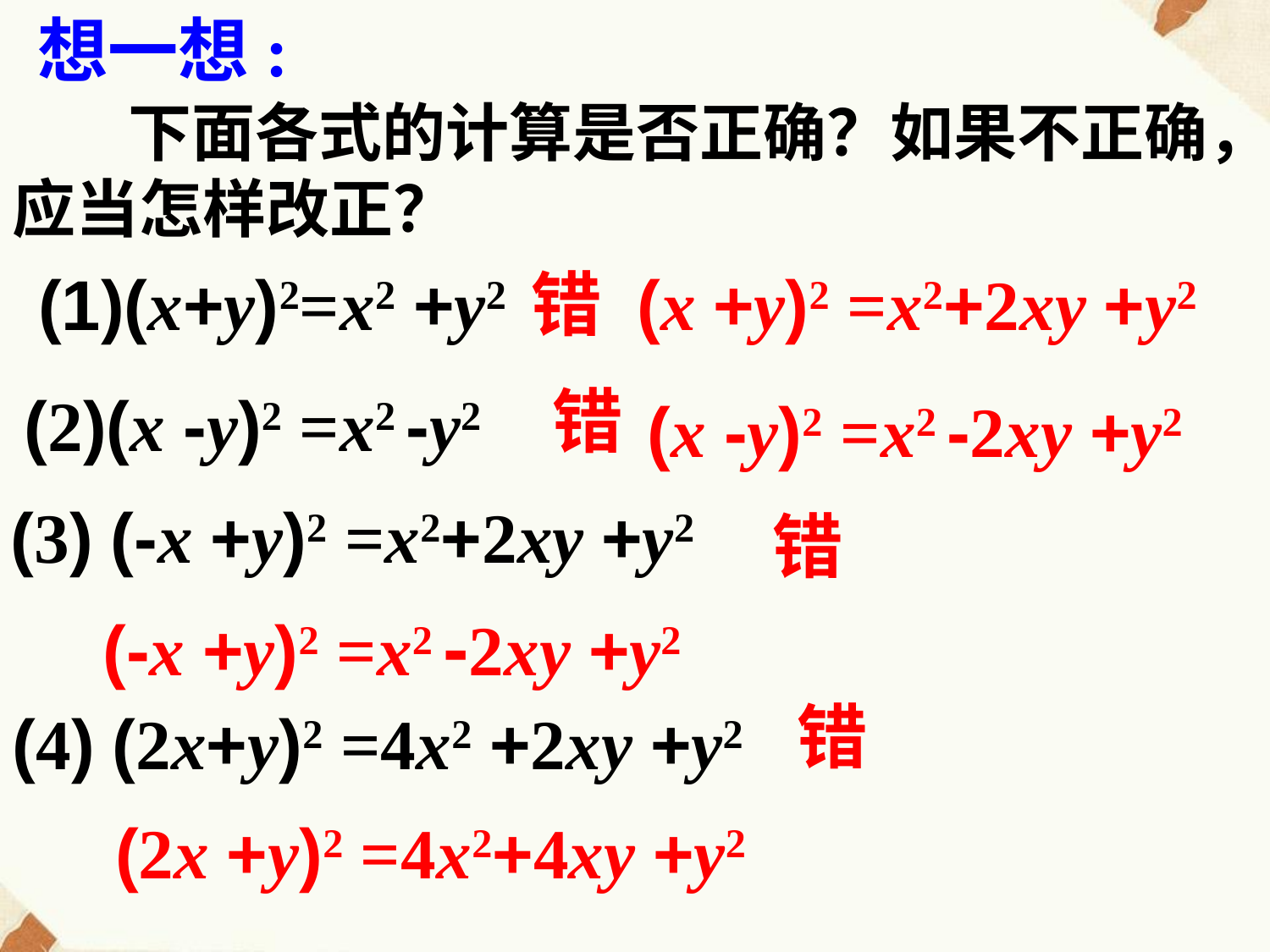

想一想:
       下面各式的计算是否正确？如果不正确，应当怎样改正？
(x+y)2=x2 +y2
错
(x +y)2 =x2+2xy +y2
错
(2)(x -y)2 =x2 -y2
(x -y)2 =x2 -2xy +y2
(3) (-x +y)2 =x2+2xy +y2
错
 (-x +y)2 =x2 -2xy +y2
错
(4) (2x+y)2 =4x2 +2xy +y2
 (2x +y)2 =4x2+4xy +y2